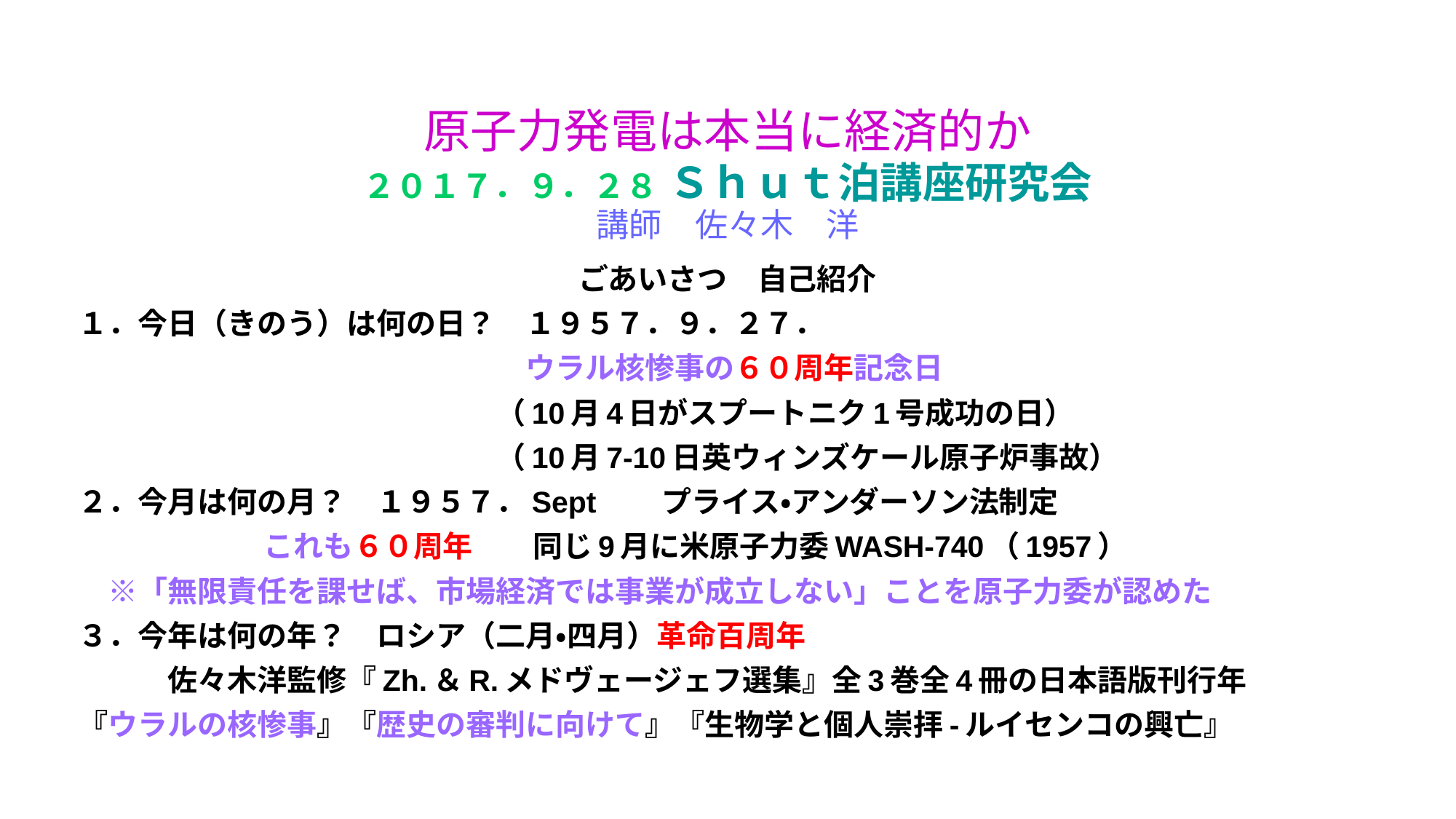

# 原子力発電は本当に経済的か ２０１７．９．２８ Ｓｈｕｔ泊講座研究会 講師　佐々木　洋
ごあいさつ　自己紹介
１．今日（きのう）は何の日？　１９５７．９．２７．
　　　　　　　　　　　　　　　ウラル核惨事の６０周年記念日
　　　　　　　　　　　　　　（10月4日がスプートニク1号成功の日）
　　　　　　　　　　　　　　（10月7-10日英ウィンズケール原子炉事故）
２．今月は何の月？　１９５７．Sept　　プライス・アンダーソン法制定
　　　　　　 これも６０周年　　同じ9月に米原子力委WASH-740（1957）
　※「無限責任を課せば、市場経済では事業が成立しない」ことを原子力委が認めた
３．今年は何の年？　ロシア（二月・四月）革命百周年
　　　佐々木洋監修『Zh.＆R.メドヴェージェフ選集』全3巻全4冊の日本語版刊行年
『ウラルの核惨事』『歴史の審判に向けて』『生物学と個人崇拝-ルイセンコの興亡』